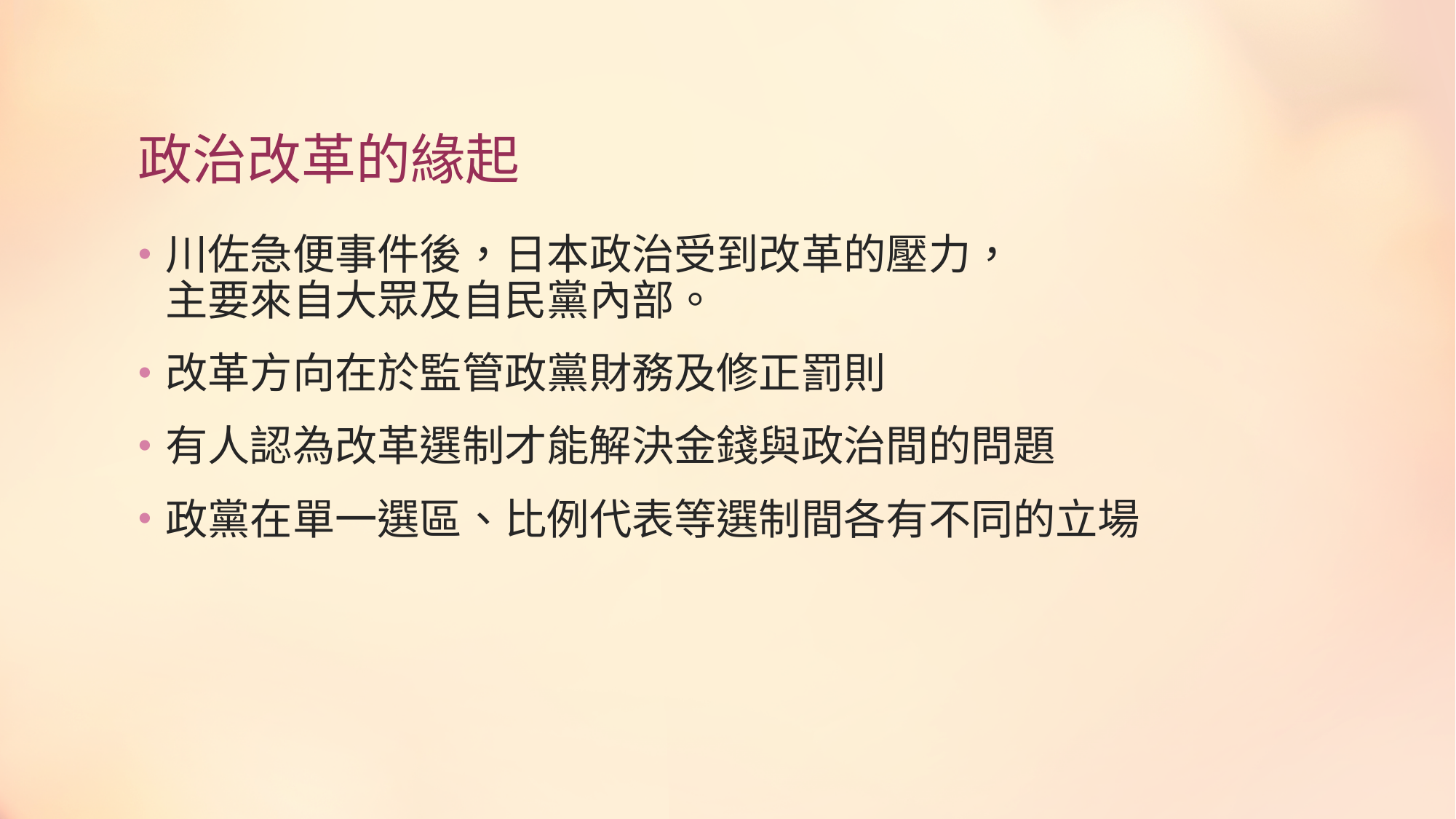

# 政治改革的緣起
川佐急便事件後，日本政治受到改革的壓力，
主要來自大眾及自民黨內部。
改革方向在於監管政黨財務及修正罰則
有人認為改革選制才能解決金錢與政治間的問題
政黨在單一選區、比例代表等選制間各有不同的立場